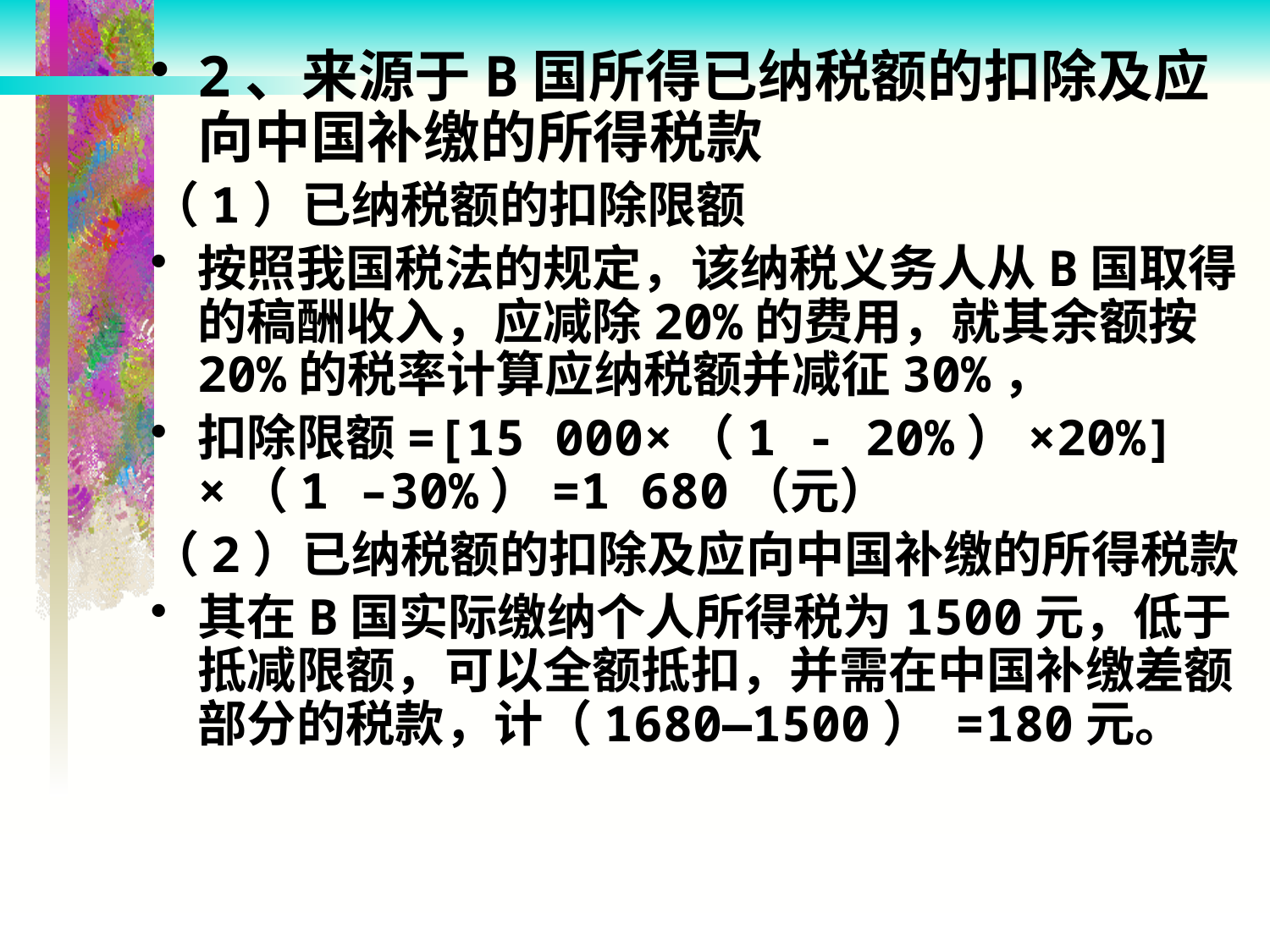

2、来源于B国所得已纳税额的扣除及应向中国补缴的所得税款
（1）已纳税额的扣除限额
按照我国税法的规定，该纳税义务人从B国取得的稿酬收入，应减除20%的费用，就其余额按20%的税率计算应纳税额并减征30%，
扣除限额=[15 000×（1 - 20%）×20%] ×（1 –30%）=1 680（元）
（2）已纳税额的扣除及应向中国补缴的所得税款
其在B国实际缴纳个人所得税为1500元，低于抵减限额，可以全额抵扣，并需在中国补缴差额部分的税款，计（1680—1500） =180元。